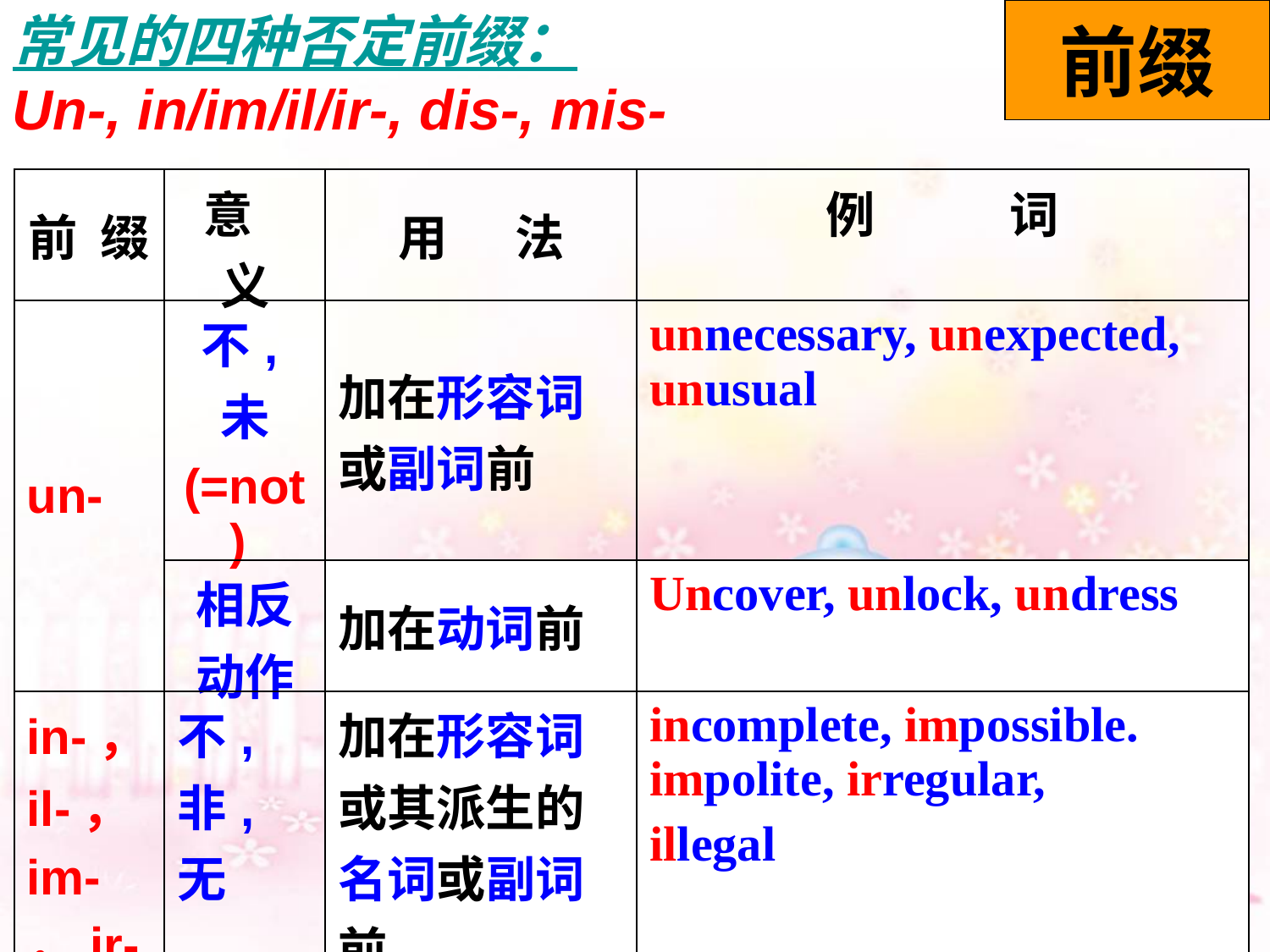

常见的四种否定前缀：
Un-, in/im/il/ir-, dis-, mis-
前缀
| 前 缀 | 意 义 | 用 法 | 例 词 |
| --- | --- | --- | --- |
| un- | 不,未 (=not) | 加在形容词或副词前 | unnecessary, unexpected, unusual |
|  | 相反动作 | 加在动词前 | Uncover, unlock, undress |
| in-，il-， im-，ir- | 不,非, 无 | 加在形容词或其派生的名词或副词前 | incomplete, impossible. impolite, irregular, illegal |